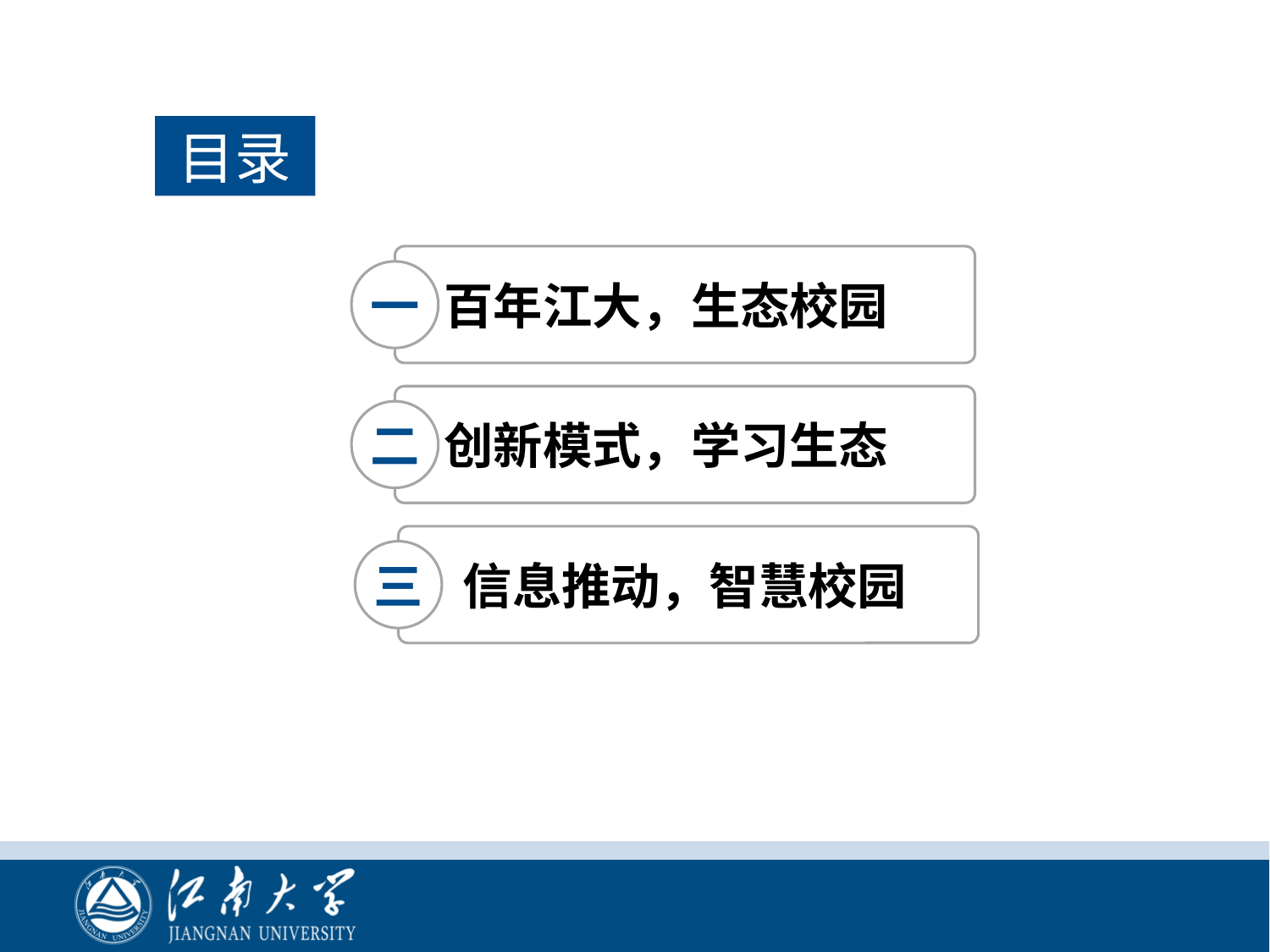

目录
  百年江大，生态校园
一
  创新模式，学习生态
二
，信息推动，智慧校园
三